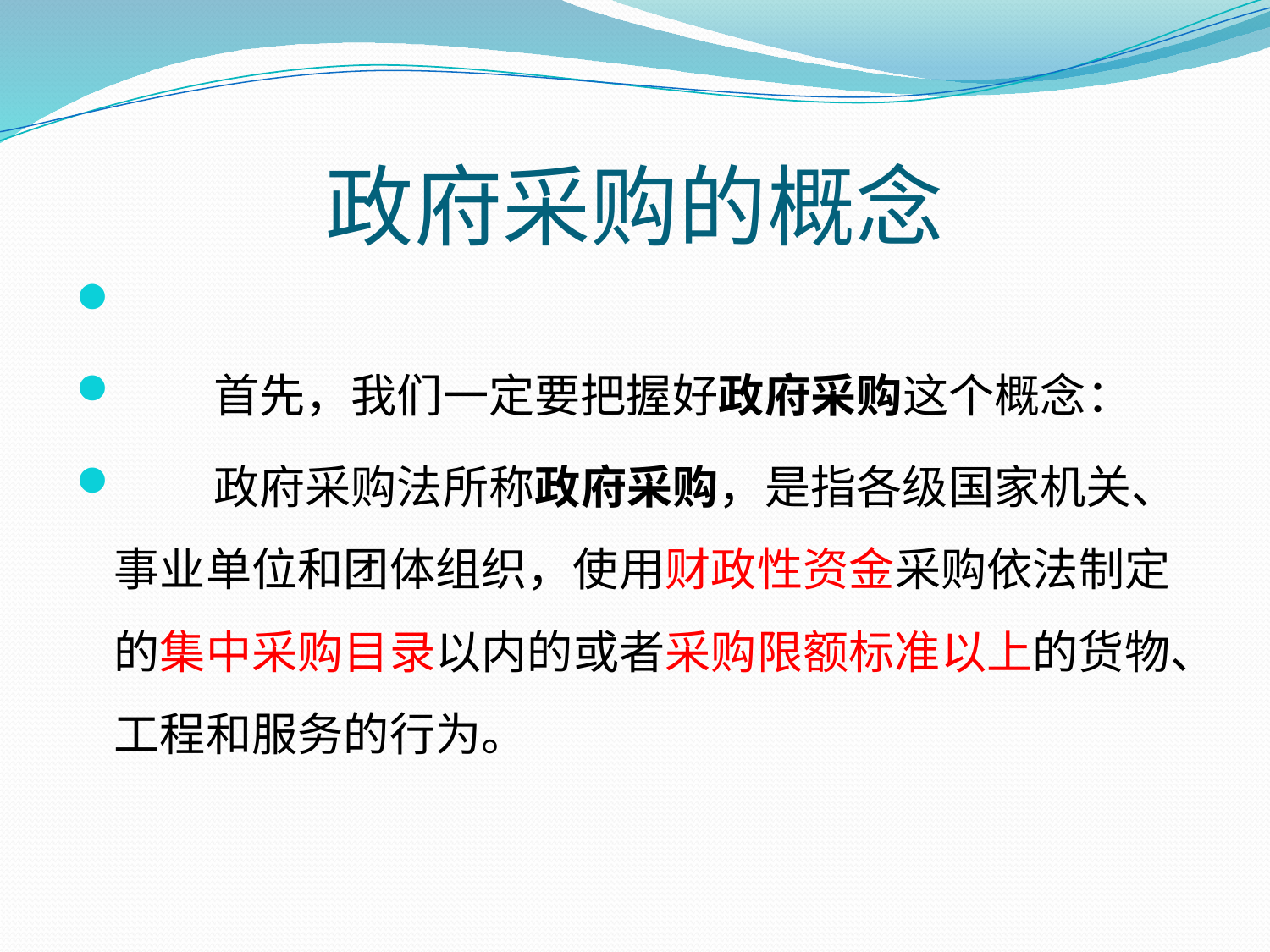

# 政府采购的概念

        首先，我们一定要把握好政府采购这个概念：
        政府采购法所称政府采购，是指各级国家机关、事业单位和团体组织，使用财政性资金采购依法制定的集中采购目录以内的或者采购限额标准以上的货物、工程和服务的行为。